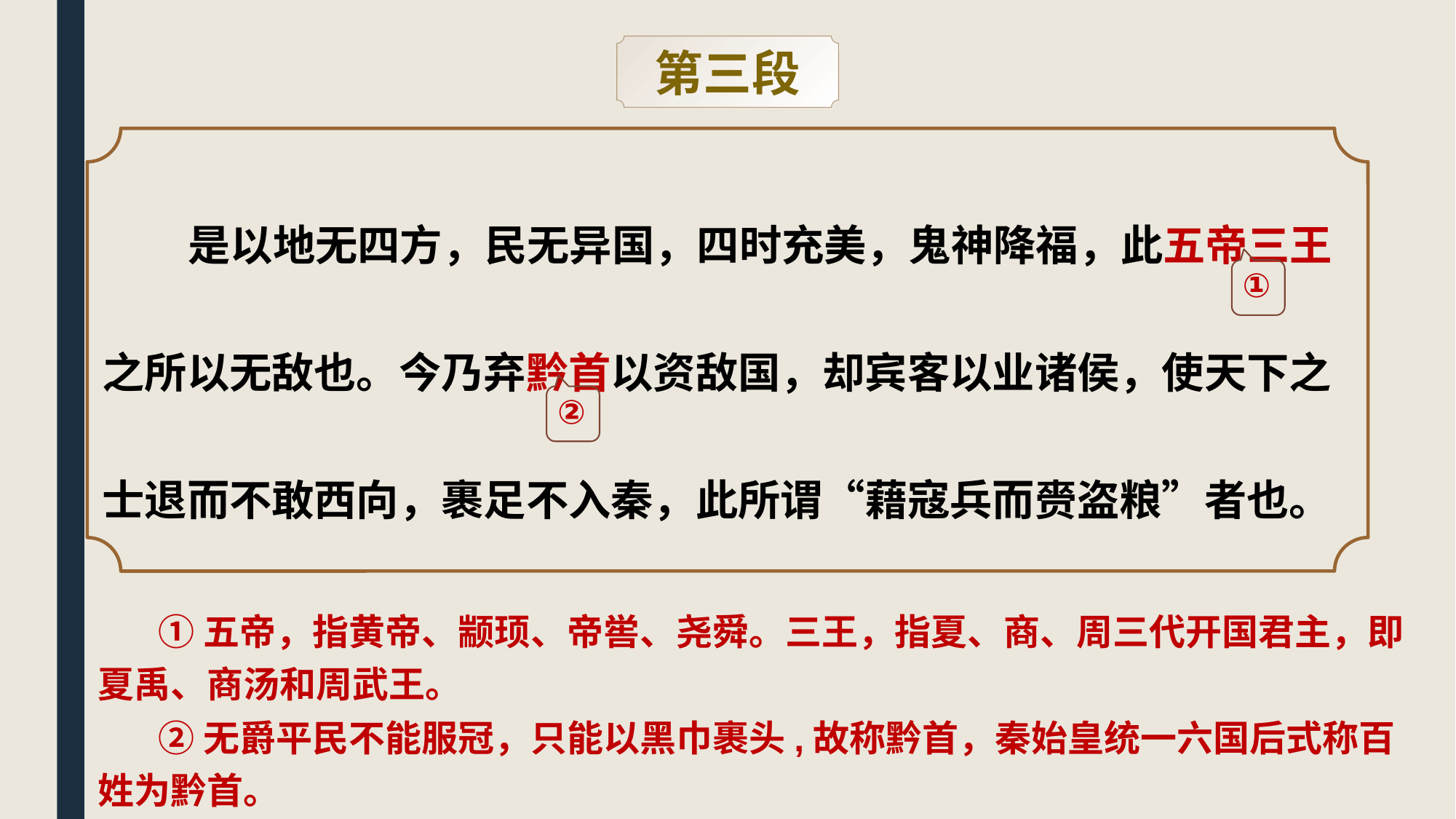

第三段

是以地无四方，民无异国，四时充美，鬼神降福，此五帝三王之所以无敌也。今乃弃黔首以资敌国，却宾客以业诸侯，使天下之士退而不敢西向，裹足不入秦，此所谓“藉寇兵而赍盗粮”者也。
①

②

①五帝，指黄帝、颛顼、帝喾、尧舜。三王，指夏、商、周三代开国君主，即夏禹、商汤和周武王。

②无爵平民不能服冠，只能以黑巾裹头,故称黔首，秦始皇统一六国后式称百姓为黔首。